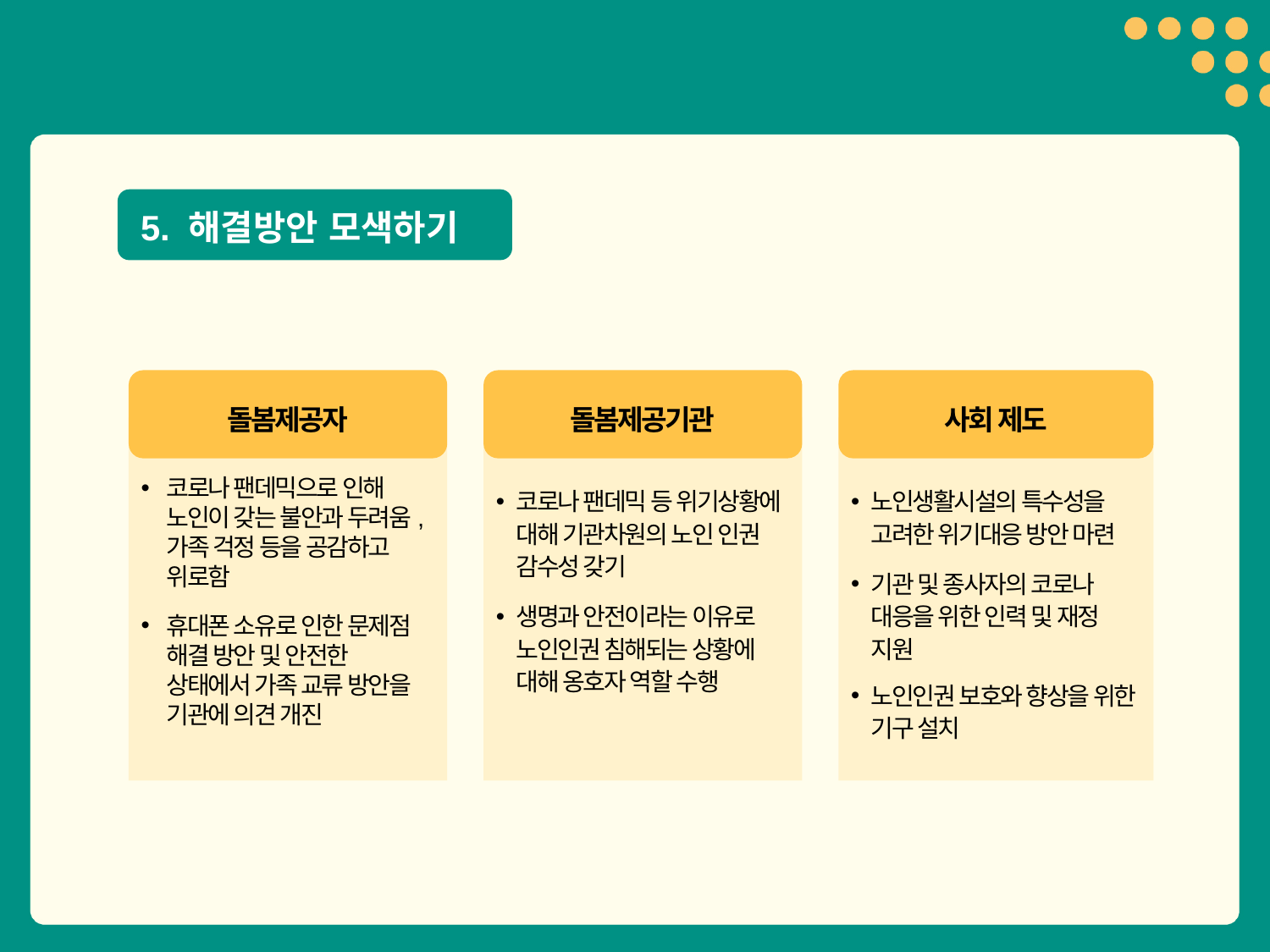

5. 해결방안 모색하기
돌봄제공자
돌봄제공기관
사회 제도

코로나 팬데믹으로 인해 노인이 갖는 불안과 두려움, 가족 걱정 등을 공감하고 위로함
휴대폰 소유로 인한 문제점 해결 방안 및 안전한 상태에서 가족 교류 방안을 기관에 의견 개진

코로나 팬데믹 등 위기상황에 대해 기관차원의 노인 인권 감수성 갖기
생명과 안전이라는 이유로 노인인권 침해되는 상황에 대해 옹호자 역할 수행

노인생활시설의 특수성을 고려한 위기대응 방안 마련
기관 및 종사자의 코로나 대응을 위한 인력 및 재정 지원
노인인권 보호와 향상을 위한 기구 설치

27